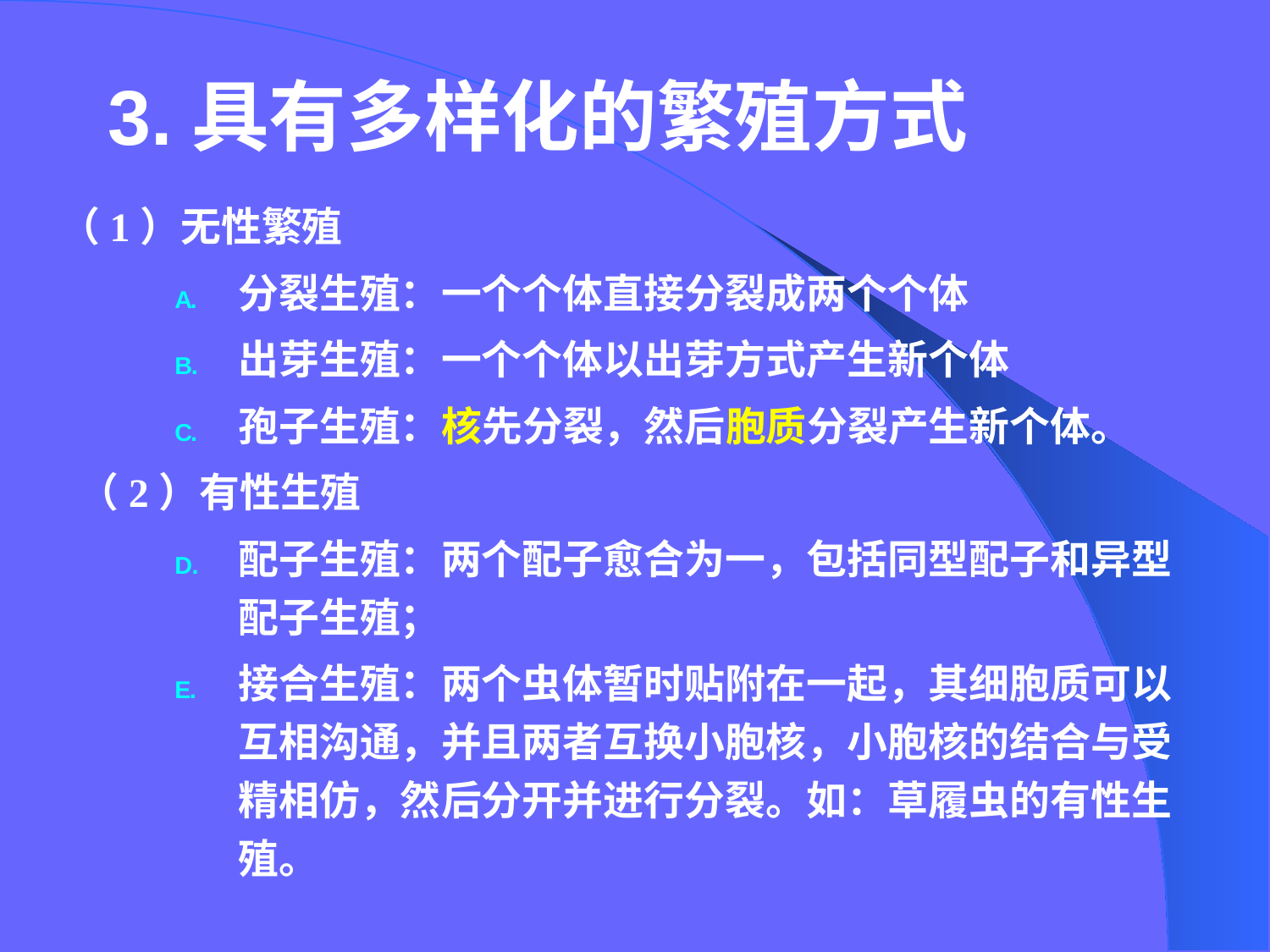

# 3.具有多样化的繁殖方式
（1）无性繁殖
分裂生殖：一个个体直接分裂成两个个体
出芽生殖：一个个体以出芽方式产生新个体
孢子生殖：核先分裂，然后胞质分裂产生新个体。
 （2）有性生殖
配子生殖：两个配子愈合为一，包括同型配子和异型配子生殖；
接合生殖：两个虫体暂时贴附在一起，其细胞质可以互相沟通，并且两者互换小胞核，小胞核的结合与受精相仿，然后分开并进行分裂。如：草履虫的有性生殖。